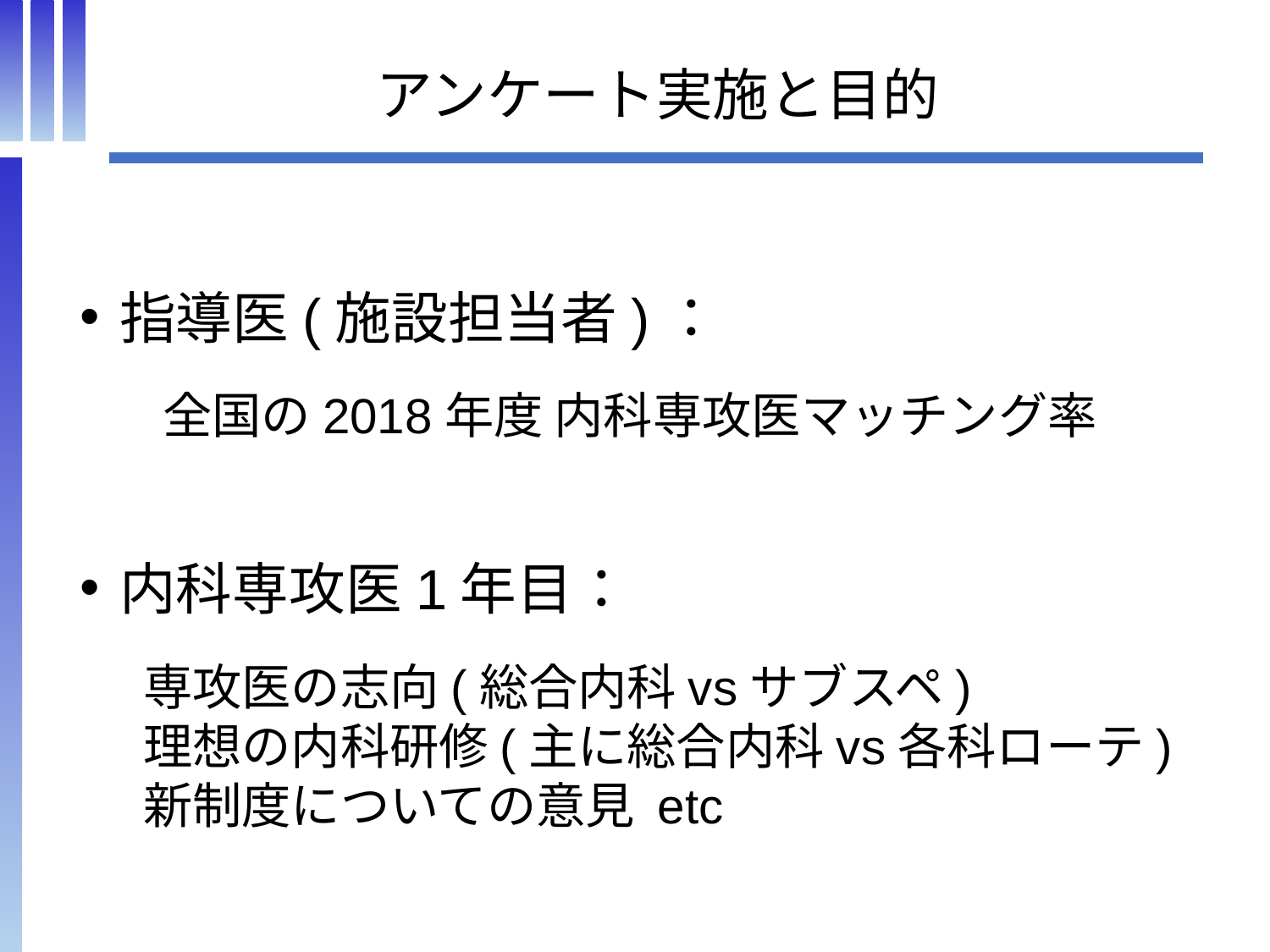

アンケート実施と目的

指導医(施設担当者)：

内科専攻医1年目：
全国の2018年度 内科専攻医マッチング率
専攻医の志向(総合内科vsサブスペ)
理想の内科研修(主に総合内科vs各科ローテ)
新制度についての意見 etc